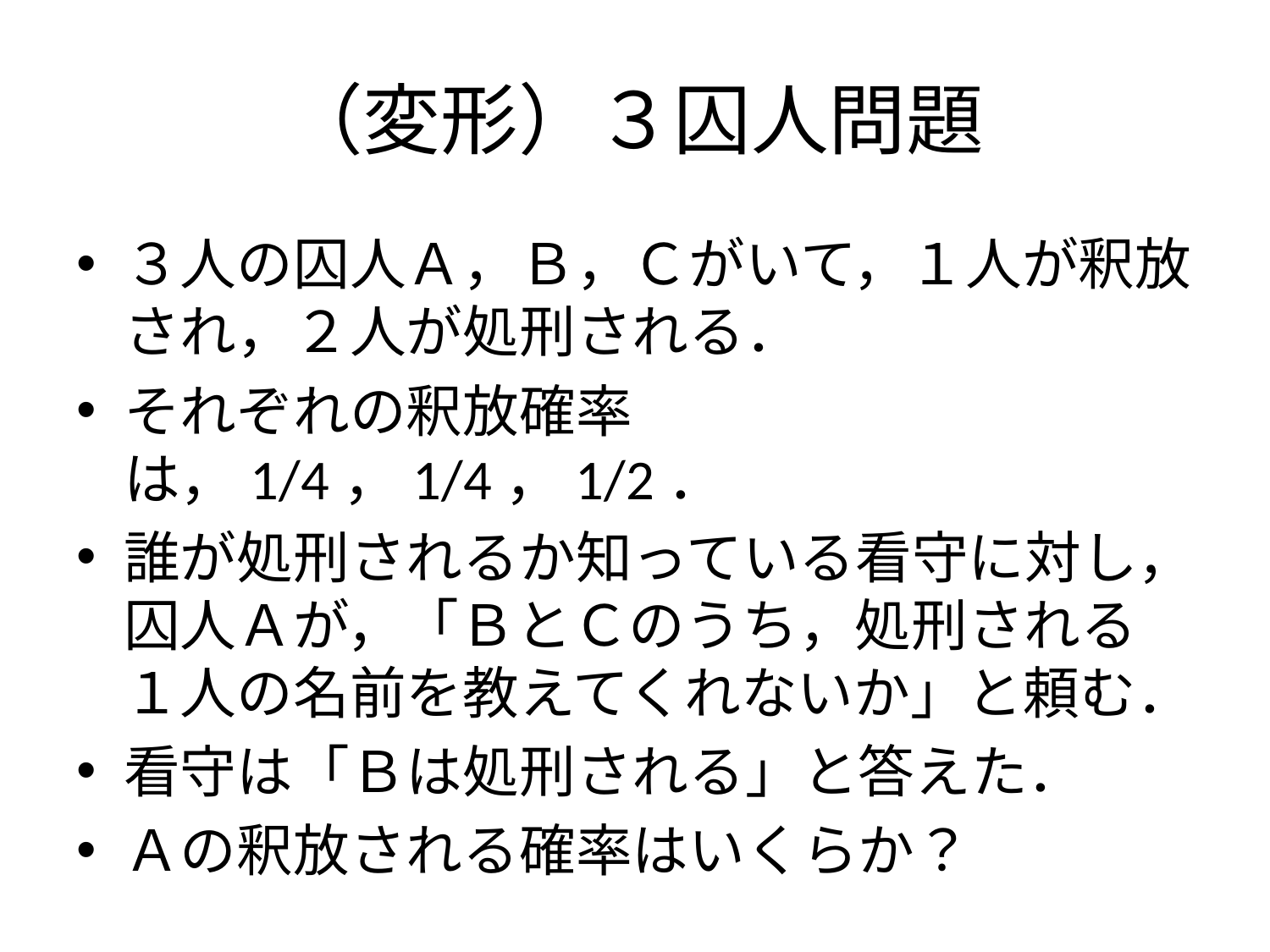

# （変形）３囚人問題
３人の囚人Ａ，Ｂ，Ｃがいて，１人が釈放され，２人が処刑される．
それぞれの釈放確率は，1/4，1/4，1/2．
誰が処刑されるか知っている看守に対し，囚人Ａが，「ＢとＣのうち，処刑される１人の名前を教えてくれないか」と頼む．
看守は「Ｂは処刑される」と答えた．
Ａの釈放される確率はいくらか？